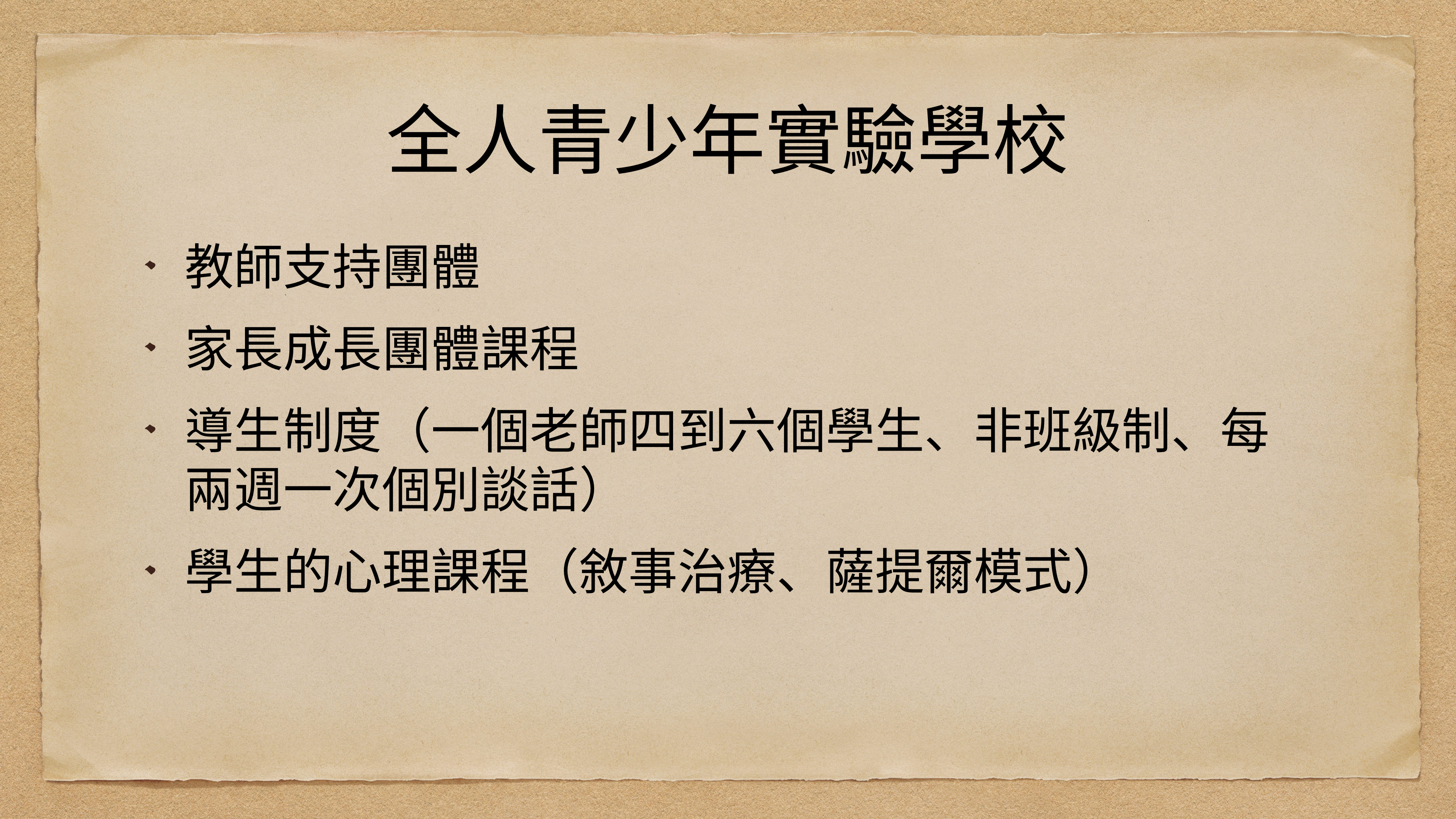

# 全人青少年實驗學校
教師支持團體
家長成長團體課程
導生制度（一個老師四到六個學生、非班級制、每兩週一次個別談話）
學生的心理課程（敘事治療、薩提爾模式）